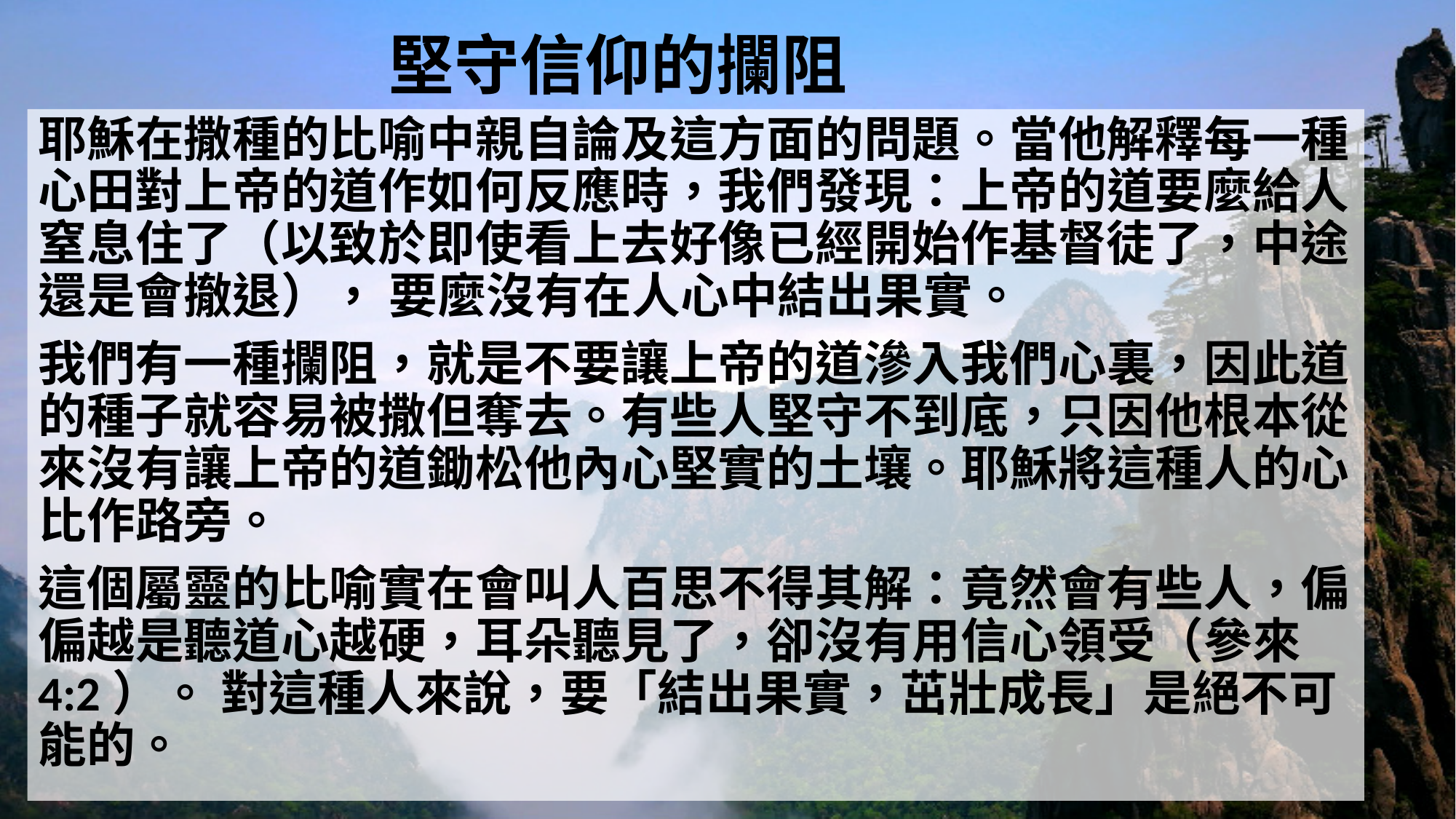

# 堅守信仰的攔阻
耶穌在撒種的比喻中親自論及這方面的問題。當他解釋每一種心田對上帝的道作如何反應時，我們發現：上帝的道要麼給人窒息住了（以致於即使看上去好像已經開始作基督徒了，中途還是會撤退）， 要麼沒有在人心中結出果實。
我們有一種攔阻，就是不要讓上帝的道滲入我們心裏，因此道的種子就容易被撒但奪去。有些人堅守不到底，只因他根本從來沒有讓上帝的道鋤松他內心堅實的土壤。耶穌將這種人的心比作路旁。
這個屬靈的比喻實在會叫人百思不得其解：竟然會有些人，偏偏越是聽道心越硬，耳朵聽見了，卻沒有用信心領受（參來 4:2）。 對這種人來說，要「結出果實，茁壯成長」是絕不可能的。